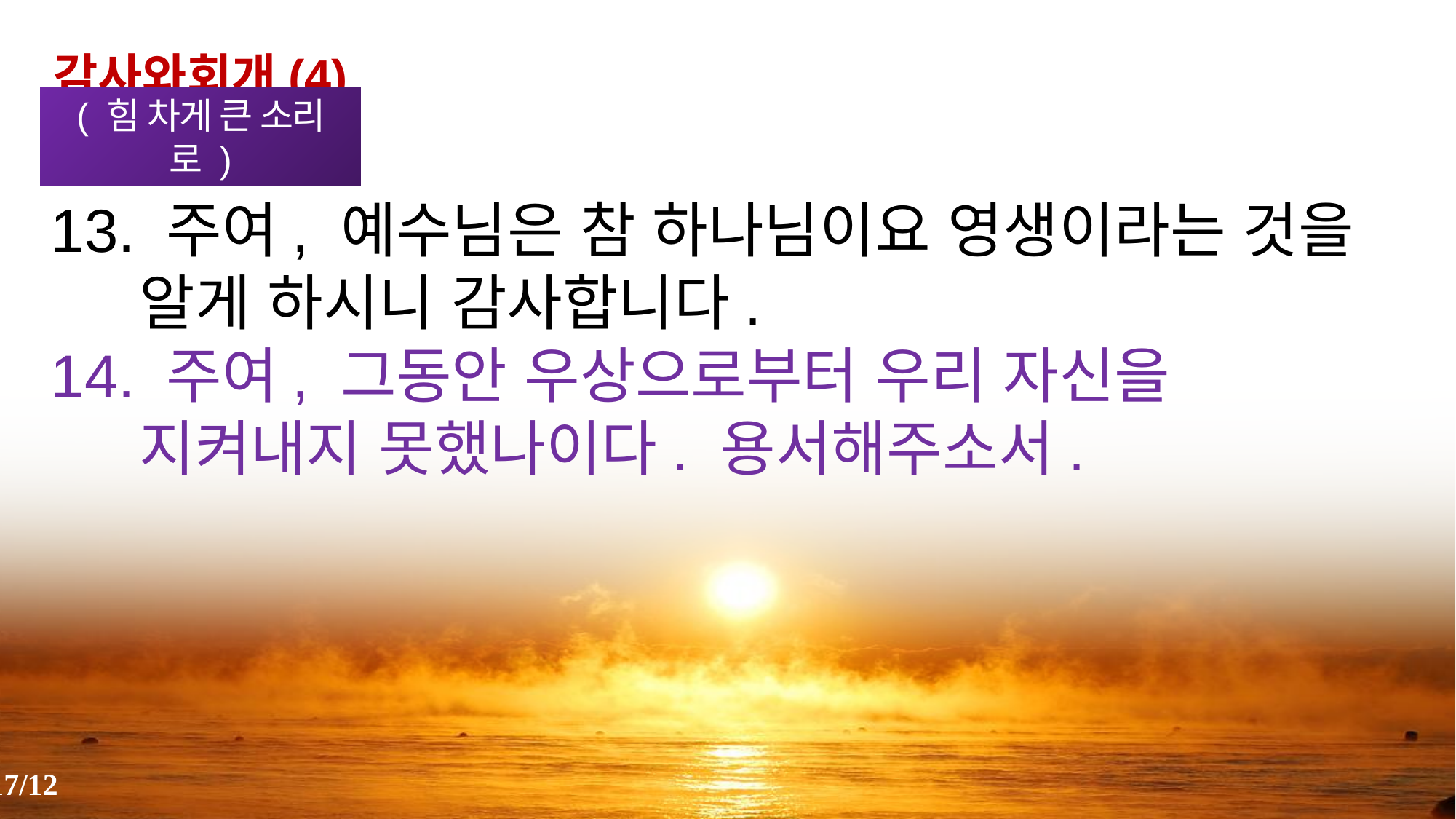

감사와회개(4)

( 힘 차게 큰 소리로 )
13. 주여, 예수님은 참 하나님이요 영생이라는 것을 알게 하시니 감사합니다.
14. 주여, 그동안 우상으로부터 우리 자신을 지켜내지 못했나이다. 용서해주소서.